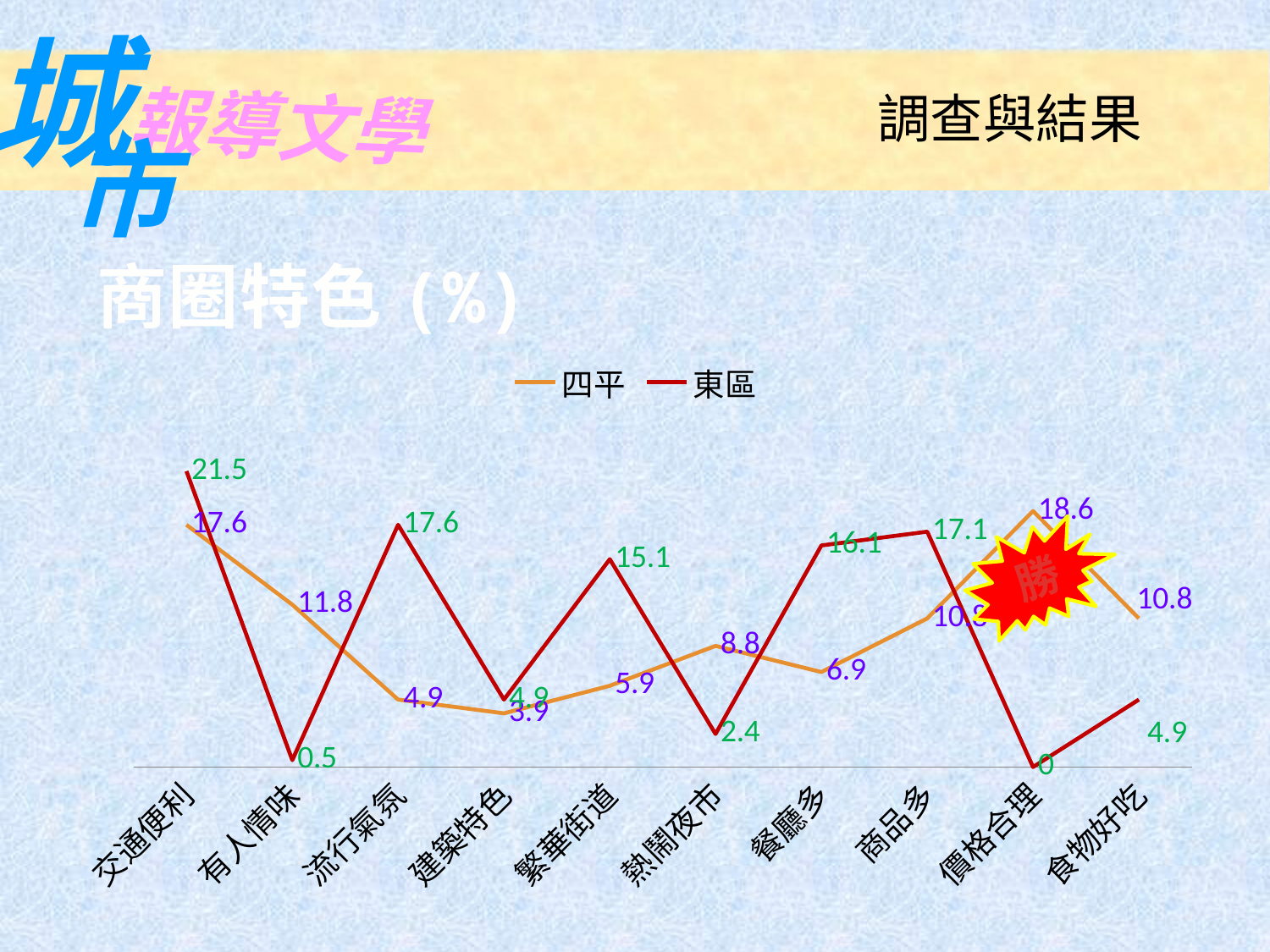

城

報導文學
市
調查與結果
商圈特色(%)

### Chart

| Category | 四平 | 東區 |
|---|---|---|
| 交通便利 | 17.6 | 21.5 |
| 有人情味 | 11.8 | 0.5 |
| 流行氣氛 | 4.9 | 17.6 |
| 建築特色 | 3.9 | 4.9 |
| 繁華街道 | 5.9 | 15.1 |
| 熱鬧夜市 | 8.8 | 2.4 |
| 餐廳多 | 6.9 | 16.1 |
| 商品多 | 10.8 | 17.1 |
| 價格合理 | 18.6 | 0.0 |
| 食物好吃 | 10.8 | 4.9 |
勝